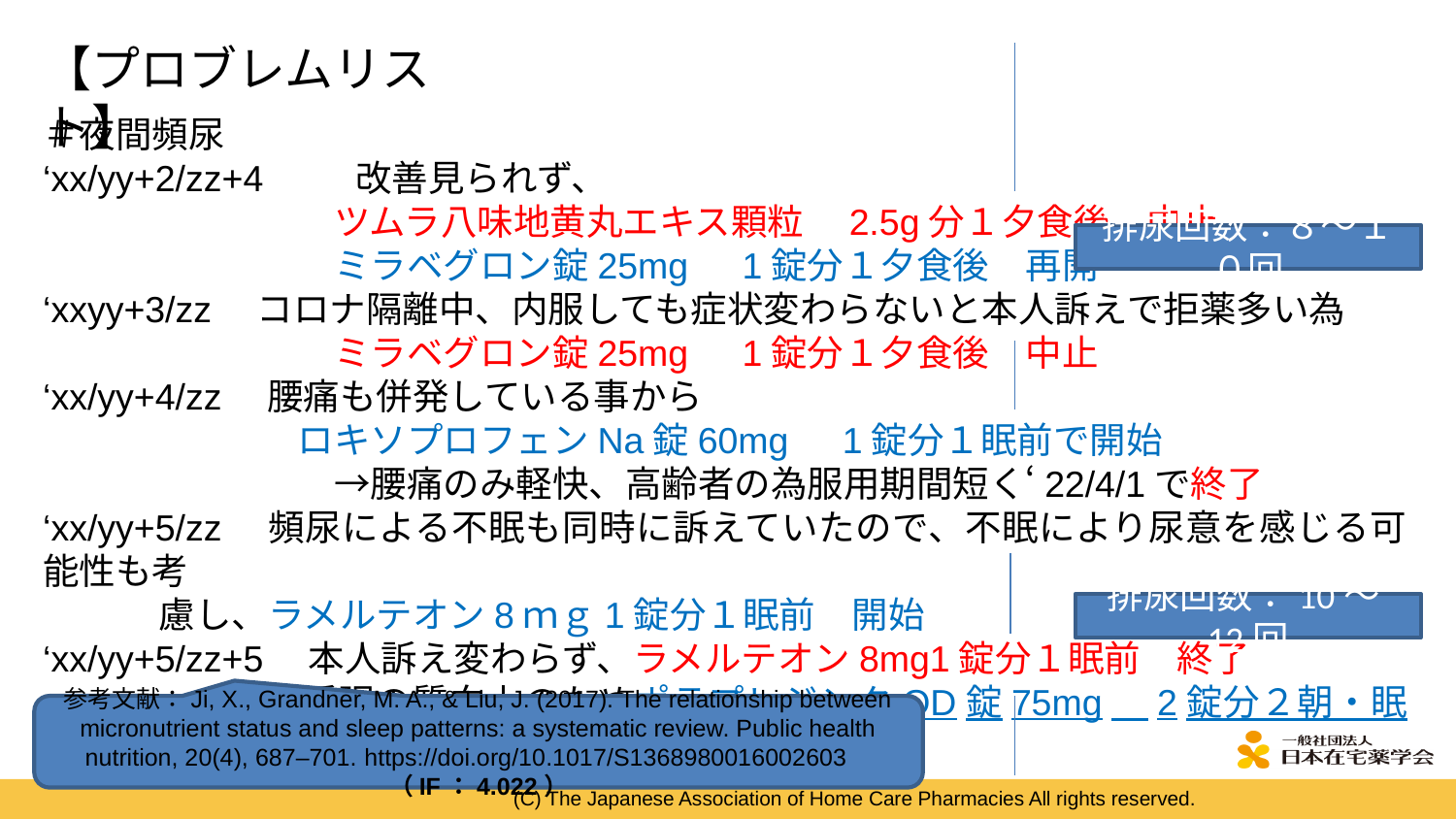

【プロブレムリスト】
＃夜間頻尿
‘xx/yy+2/zz+4 　　改善見られず、
　　　　　　　　ツムラ八味地黄丸エキス顆粒　2.5g分１夕食後　中止
　　　　　　　　ミラベグロン錠25mg　1錠分１夕食後　再開
‘xxyy+3/zz　コロナ隔離中、内服しても症状変わらないと本人訴えで拒薬多い為
　　　　　　　　ミラベグロン錠25mg　1錠分１夕食後　中止
‘xx/yy+4/zz　腰痛も併発している事から
　　　　　　　ロキソプロフェンNa錠60mg　1錠分１眠前で開始
　　　　　　　　→腰痛のみ軽快、高齢者の為服用期間短く‘22/4/1で終了
‘xx/yy+5/zz　頻尿による不眠も同時に訴えていたので、不眠により尿意を感じる可能性も考
             慮し、ラメルテオン8ｍｇ1錠分１眠前　開始
‘xx/yy+5/zz+5　本人訴え変わらず、ラメルテオン8mg1錠分１眠前　終了
　　　　　　　睡眠の質向上のためポラプレジンクOD錠75mg　2錠分２朝・眠前　開始

排尿回数：８～１０回
排尿回数：10～12回
参考文献：Ji, X., Grandner, M. A., & Liu, J. (2017). The relationship between micronutrient status and sleep patterns: a systematic review. Public health nutrition, 20(4), 687–701. https://doi.org/10.1017/S1368980016002603　（IF：4.022）
(C) The Japanese Association of Home Care Pharmacies All rights reserved.